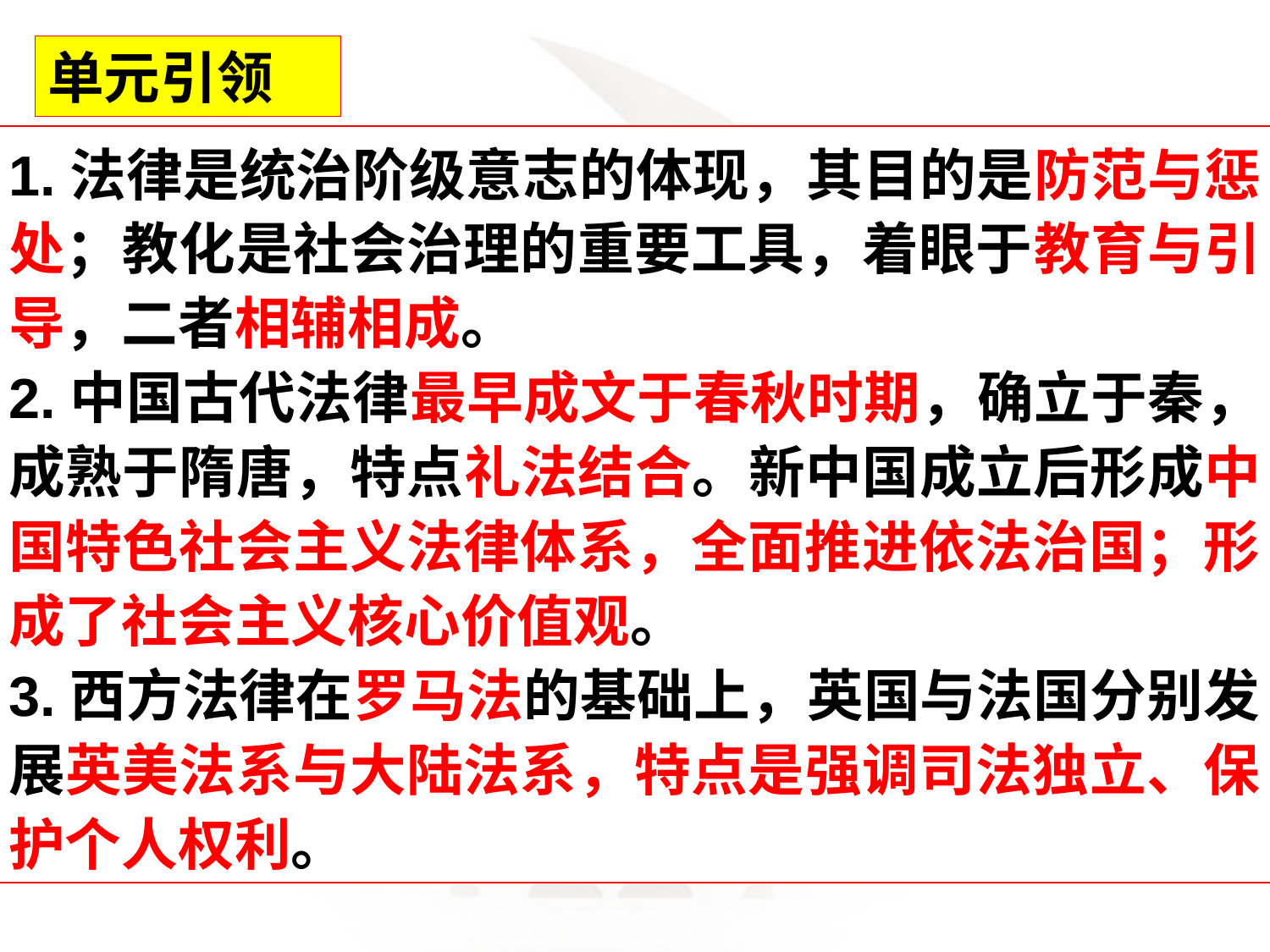

单元引领
1.法律是统治阶级意志的体现，其目的是防范与惩处；教化是社会治理的重要工具，着眼于教育与引导，二者相辅相成。
2.中国古代法律最早成文于春秋时期，确立于秦，成熟于隋唐，特点礼法结合。新中国成立后形成中国特色社会主义法律体系，全面推进依法治国；形成了社会主义核心价值观。
3.西方法律在罗马法的基础上，英国与法国分别发展英美法系与大陆法系，特点是强调司法独立、保护个人权利。